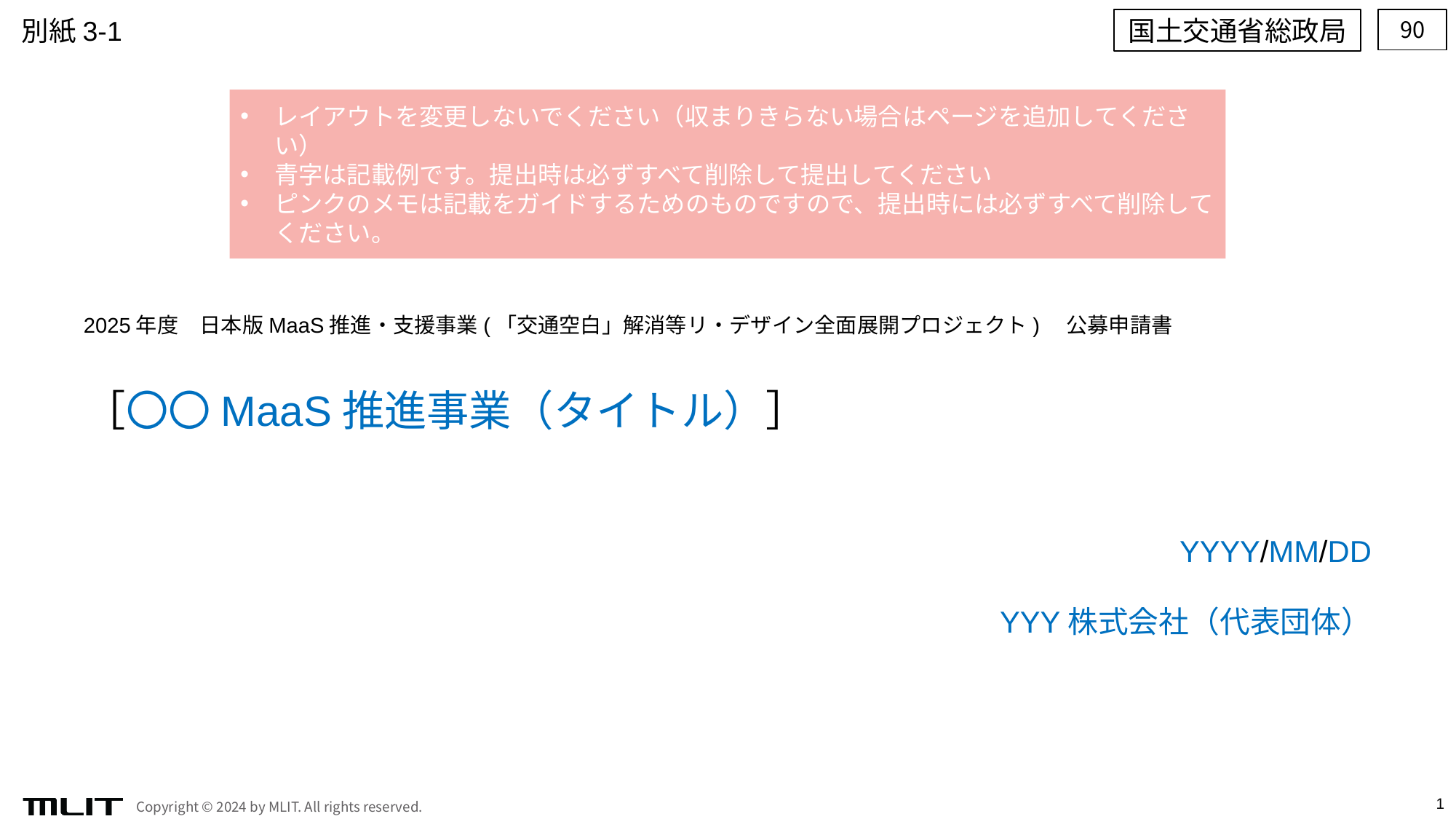

別紙3-1
国土交通省総政局
90
レイアウトを変更しないでください（収まりきらない場合はページを追加してください）
青字は記載例です。提出時は必ずすべて削除して提出してください
ピンクのメモは記載をガイドするためのものですので、提出時には必ずすべて削除してください。

2025年度　日本版MaaS推進・支援事業(「交通空白」解消等リ・デザイン全面展開プロジェクト)　公募申請書
［〇〇MaaS推進事業（タイトル）］
YYYY/MM/DD
YYY株式会社（代表団体）
1